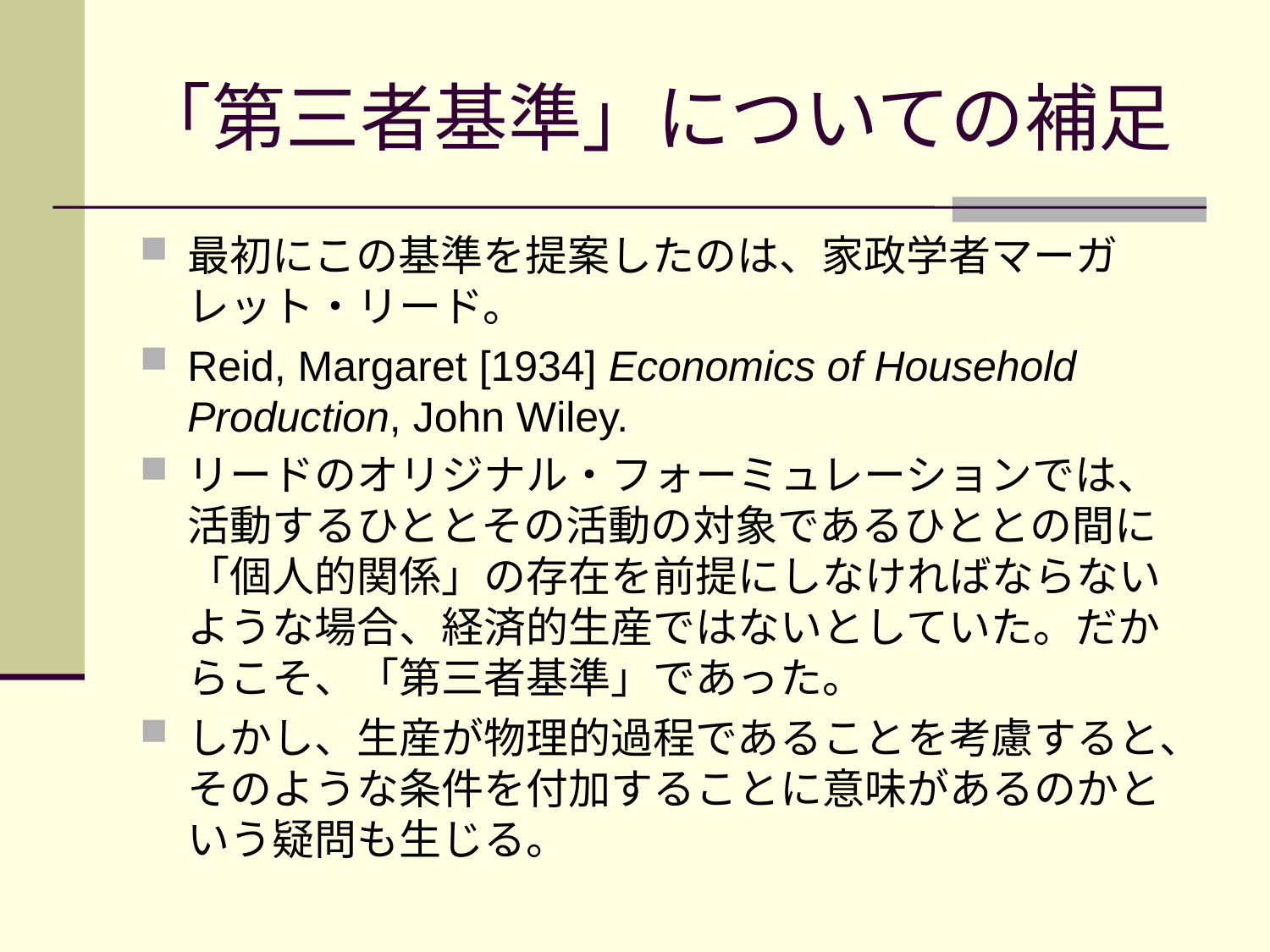

# 「第三者基準」についての補足
最初にこの基準を提案したのは、家政学者マーガレット・リード。
Reid, Margaret [1934] Economics of Household Production, John Wiley.
リードのオリジナル・フォーミュレーションでは、活動するひととその活動の対象であるひととの間に「個人的関係」の存在を前提にしなければならないような場合、経済的生産ではないとしていた。だからこそ、「第三者基準」であった。
しかし、生産が物理的過程であることを考慮すると、そのような条件を付加することに意味があるのかという疑問も生じる。